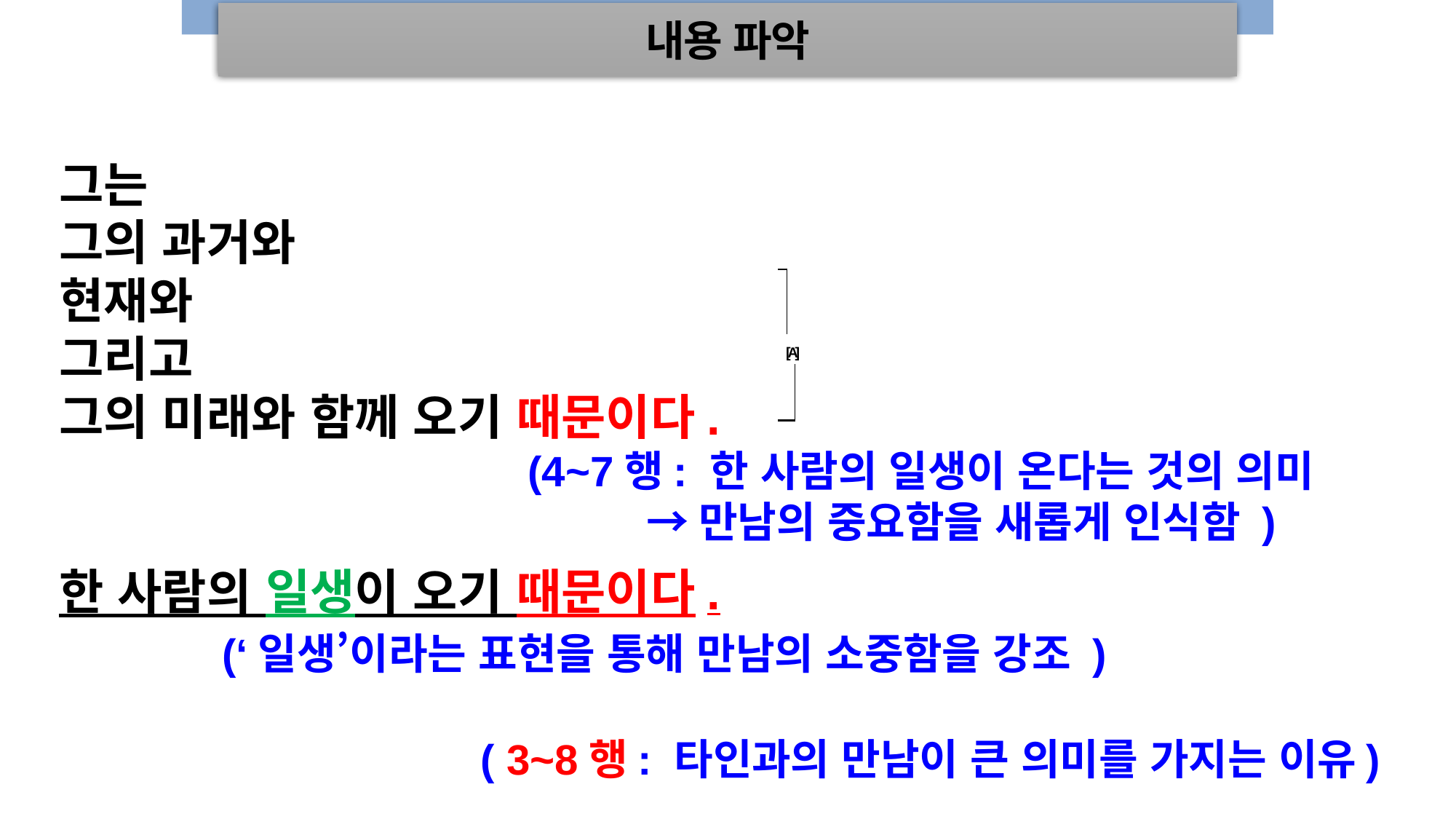

내용 파악

그는
그의 과거와
현재와
그리고
그의 미래와 함께 오기 때문이다.

한 사람의 일생이 오기 때문이다.

|  |  |  |
| --- | --- | --- |
| [A] |  |  |
|  |  |  |
(4~7행: 한 사람의 일생이 온다는 것의 의미
          →만남의 중요함을 새롭게 인식함 )
(‘일생’이라는 표현을 통해 만남의 소중함을 강조 )
( 3~8행: 타인과의 만남이 큰 의미를 가지는 이유)